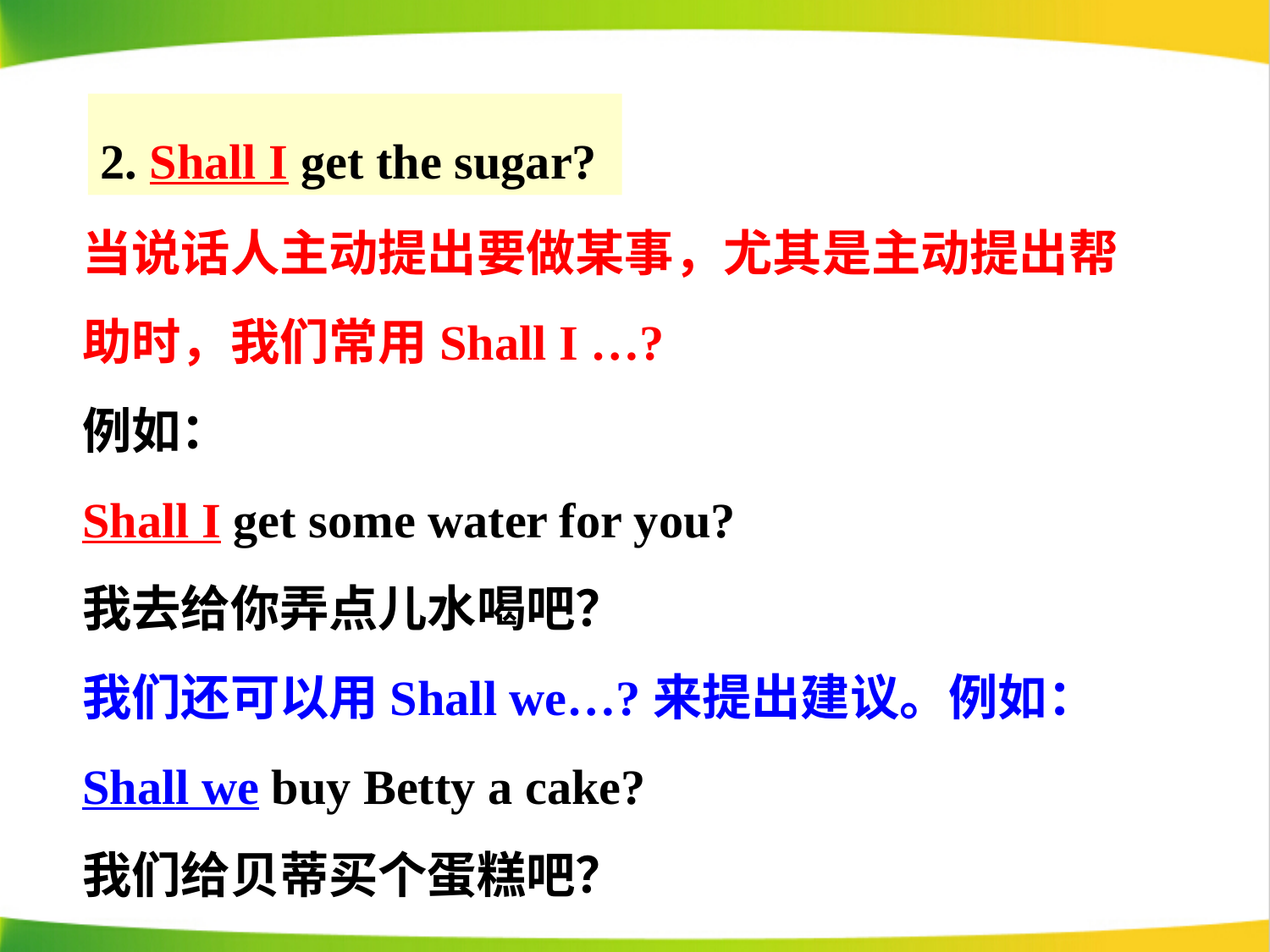

2. Shall I get the sugar?
当说话人主动提出要做某事，尤其是主动提出帮助时，我们常用Shall I …?
例如：
Shall I get some water for you?
我去给你弄点儿水喝吧？
我们还可以用Shall we…?来提出建议。例如：
Shall we buy Betty a cake?
我们给贝蒂买个蛋糕吧？